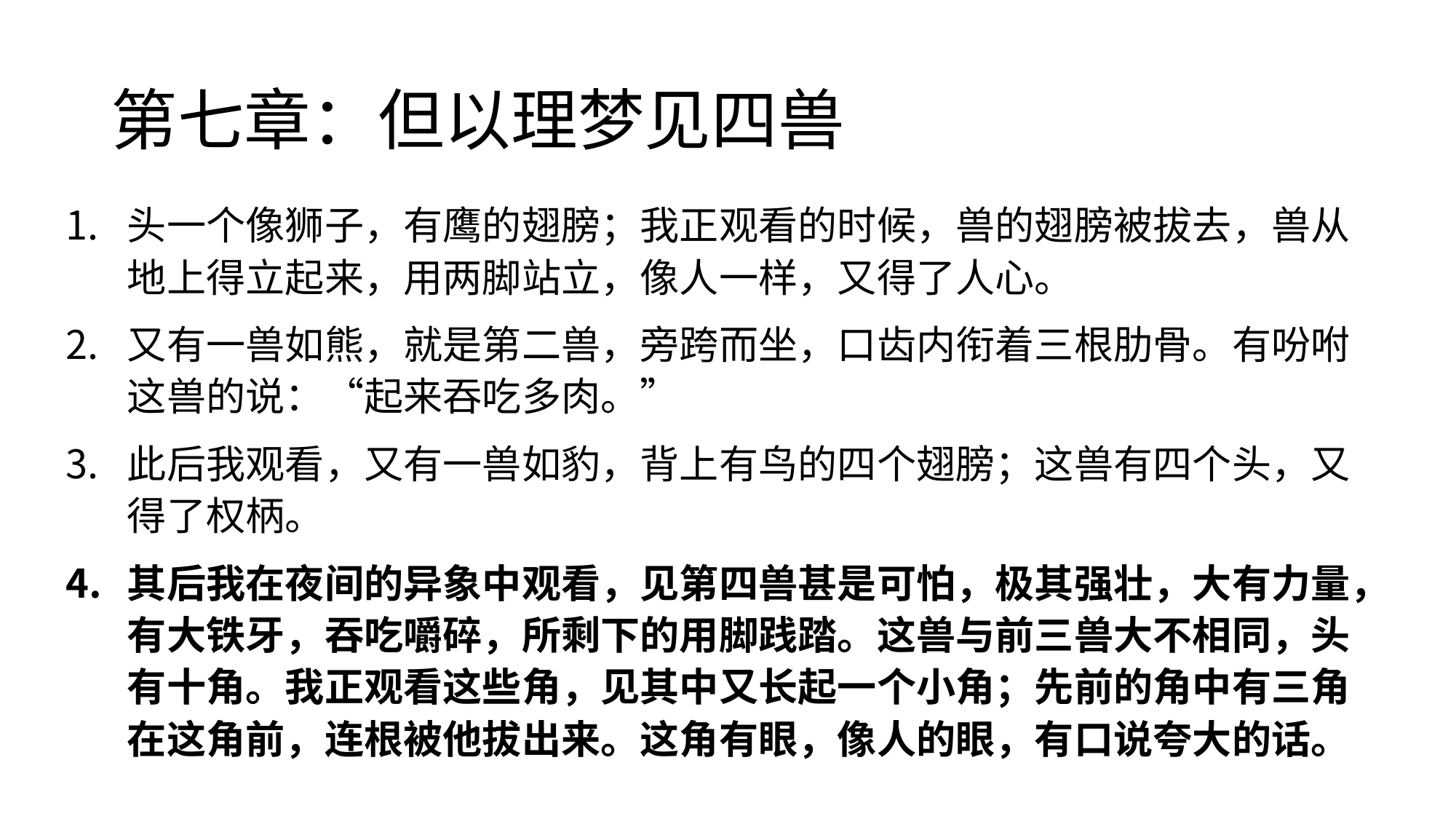

# 第七章：但以理梦见四兽
头一个像狮子，有鹰的翅膀；我正观看的时候，兽的翅膀被拔去，兽从地上得立起来，用两脚站立，像人一样，又得了人心。
又有一兽如熊，就是第二兽，旁跨而坐，口齿内衔着三根肋骨。有吩咐这兽的说：“起来吞吃多肉。”
此后我观看，又有一兽如豹，背上有鸟的四个翅膀；这兽有四个头，又得了权柄。
其后我在夜间的异象中观看，见第四兽甚是可怕，极其强壮，大有力量，有大铁牙，吞吃嚼碎，所剩下的用脚践踏。这兽与前三兽大不相同，头有十角。我正观看这些角，见其中又长起一个小角；先前的角中有三角在这角前，连根被他拔出来。这角有眼，像人的眼，有口说夸大的话。